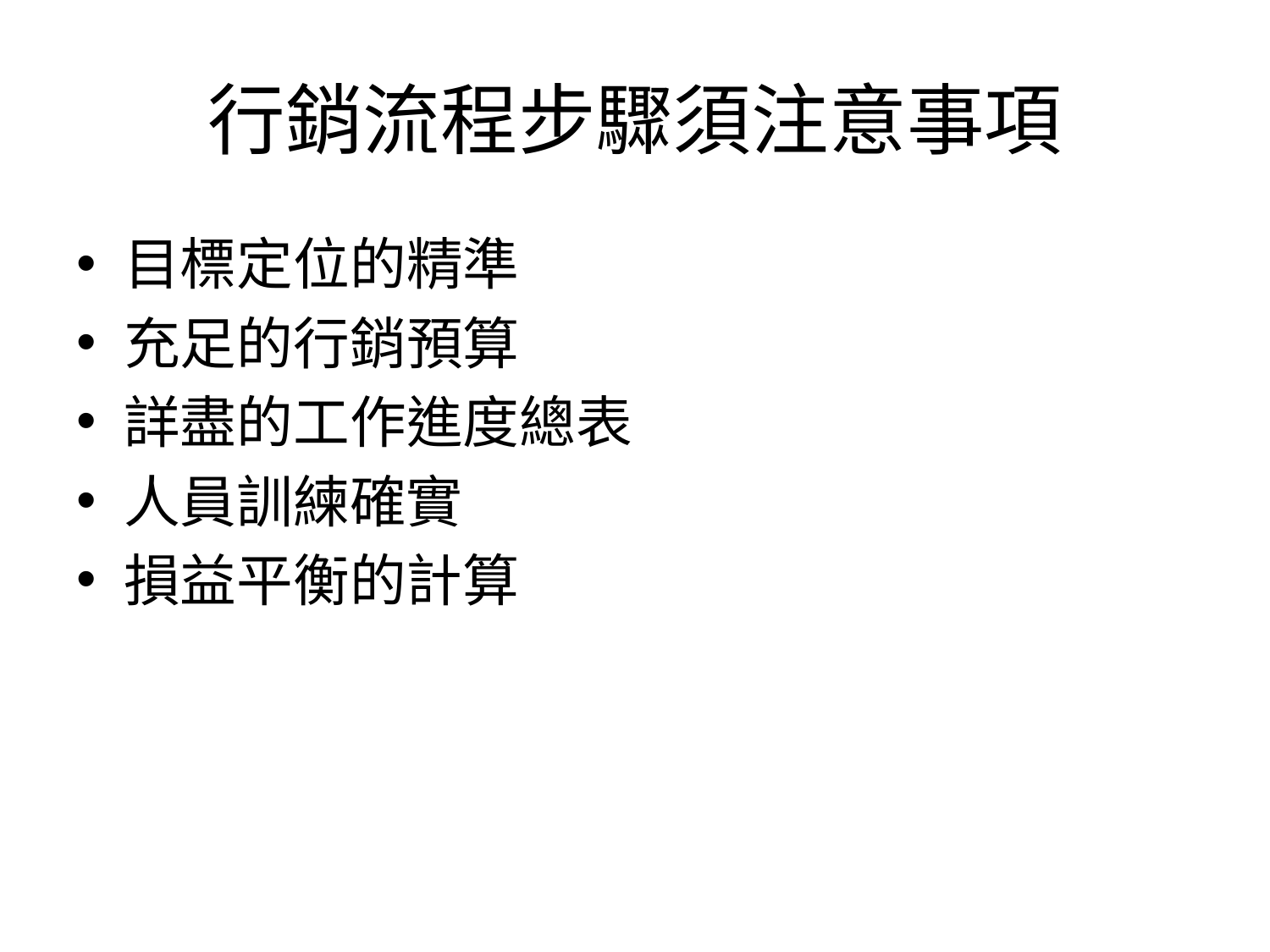

# 行銷流程步驟須注意事項
目標定位的精準
充足的行銷預算
詳盡的工作進度總表
人員訓練確實
損益平衡的計算